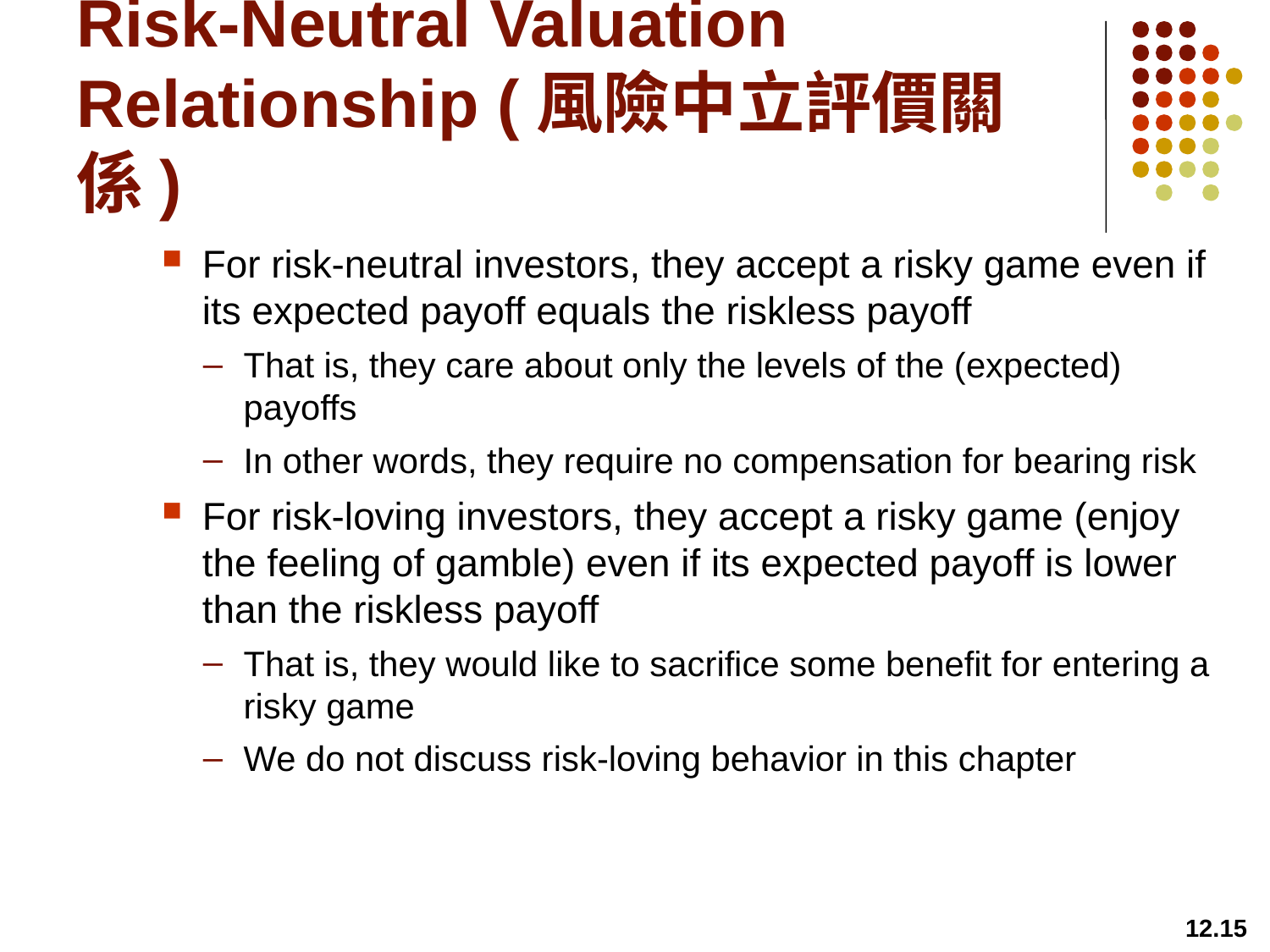

# Risk-Neutral Valuation Relationship (風險中立評價關係)
For risk-neutral investors, they accept a risky game even if its expected payoff equals the riskless payoff
That is, they care about only the levels of the (expected) payoffs
In other words, they require no compensation for bearing risk
For risk-loving investors, they accept a risky game (enjoy the feeling of gamble) even if its expected payoff is lower than the riskless payoff
That is, they would like to sacrifice some benefit for entering a risky game
We do not discuss risk-loving behavior in this chapter
12.15